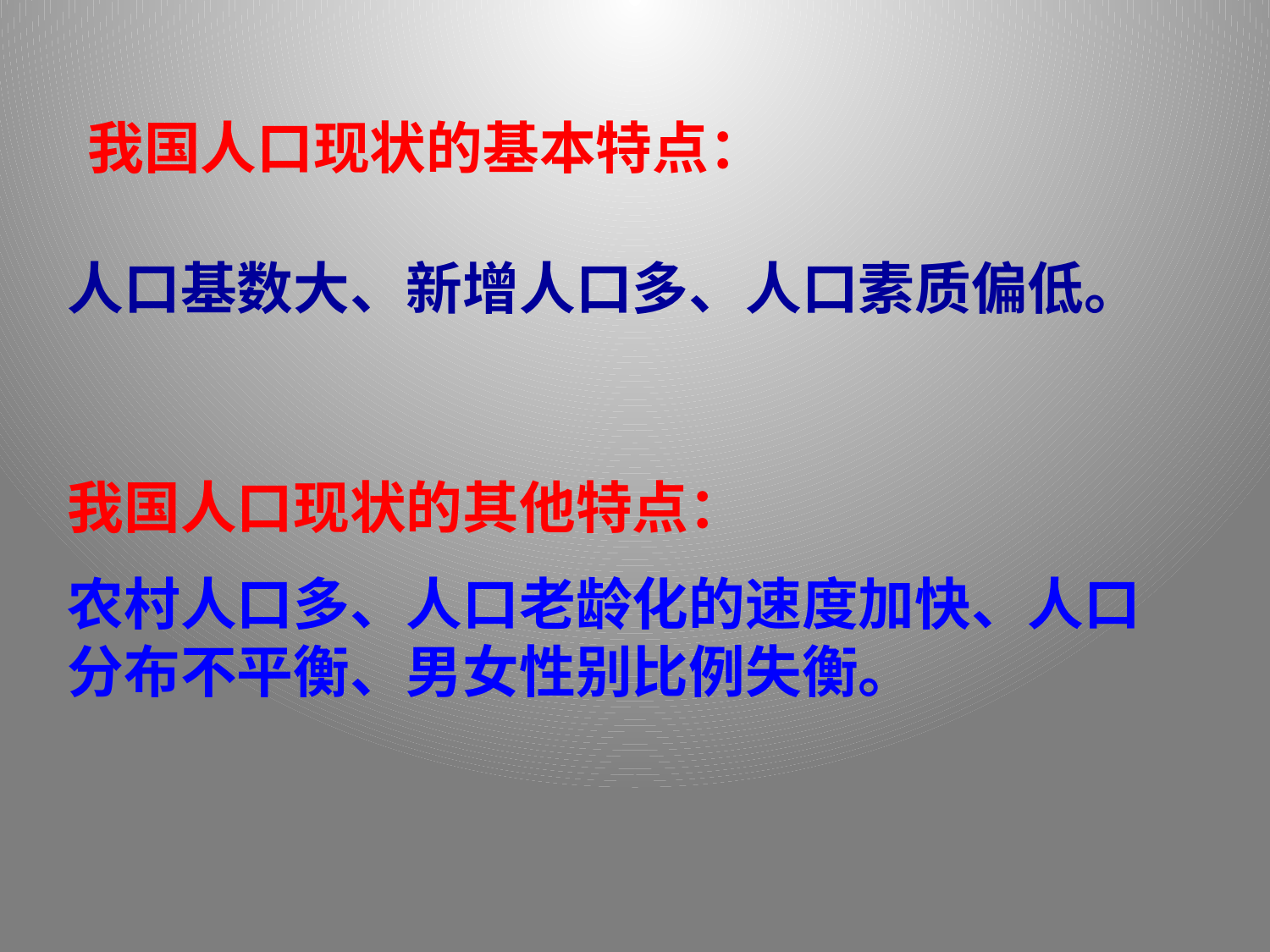

我国人口现状的基本特点：
人口基数大、新增人口多、人口素质偏低。
我国人口现状的其他特点：
农村人口多、人口老龄化的速度加快、人口分布不平衡、男女性别比例失衡。